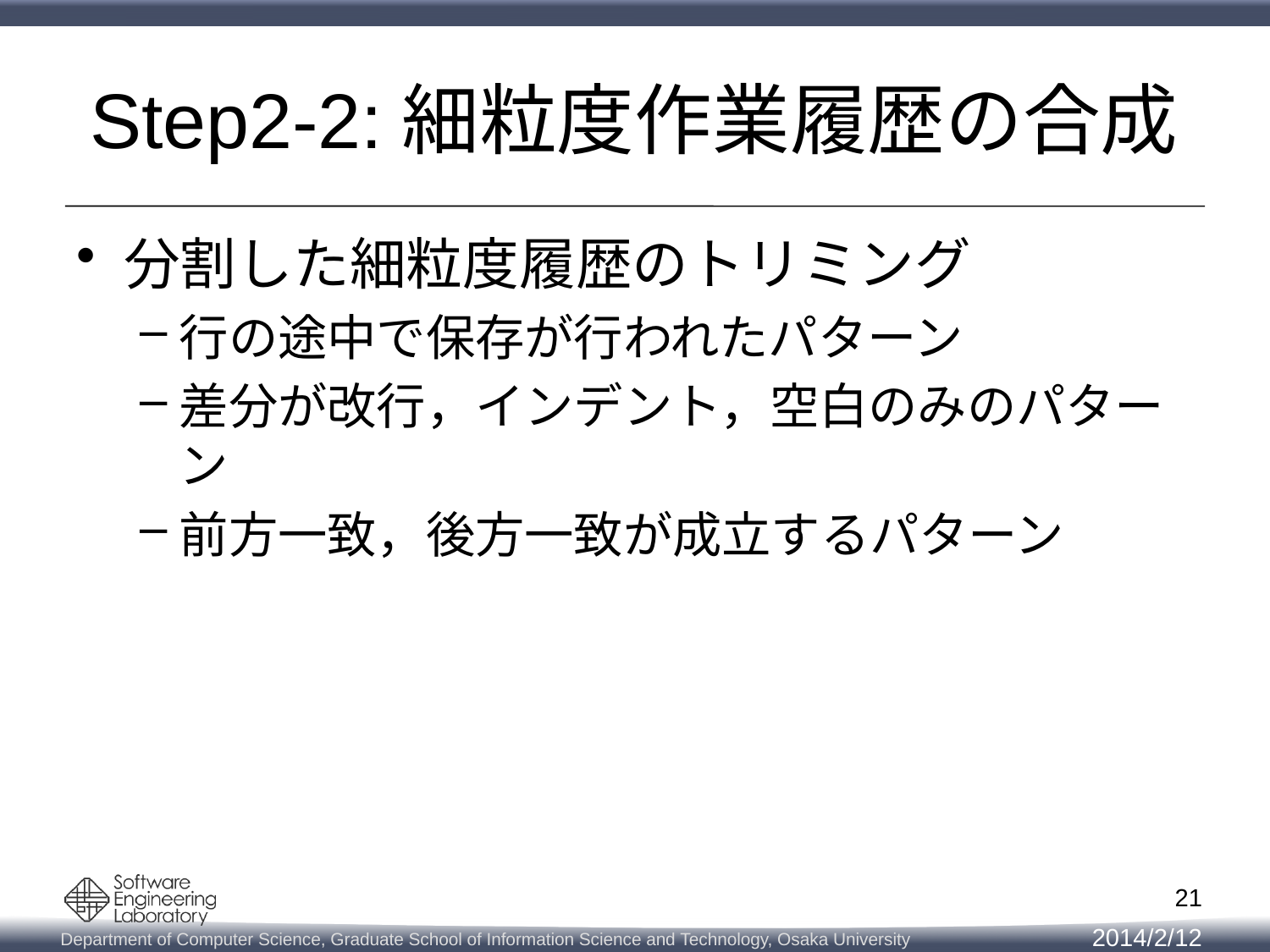

# Step2-2:細粒度作業履歴の合成
分割した細粒度履歴のトリミング
行の途中で保存が行われたパターン
差分が改行，インデント，空白のみのパターン
前方一致，後方一致が成立するパターン
21
2014/2/12